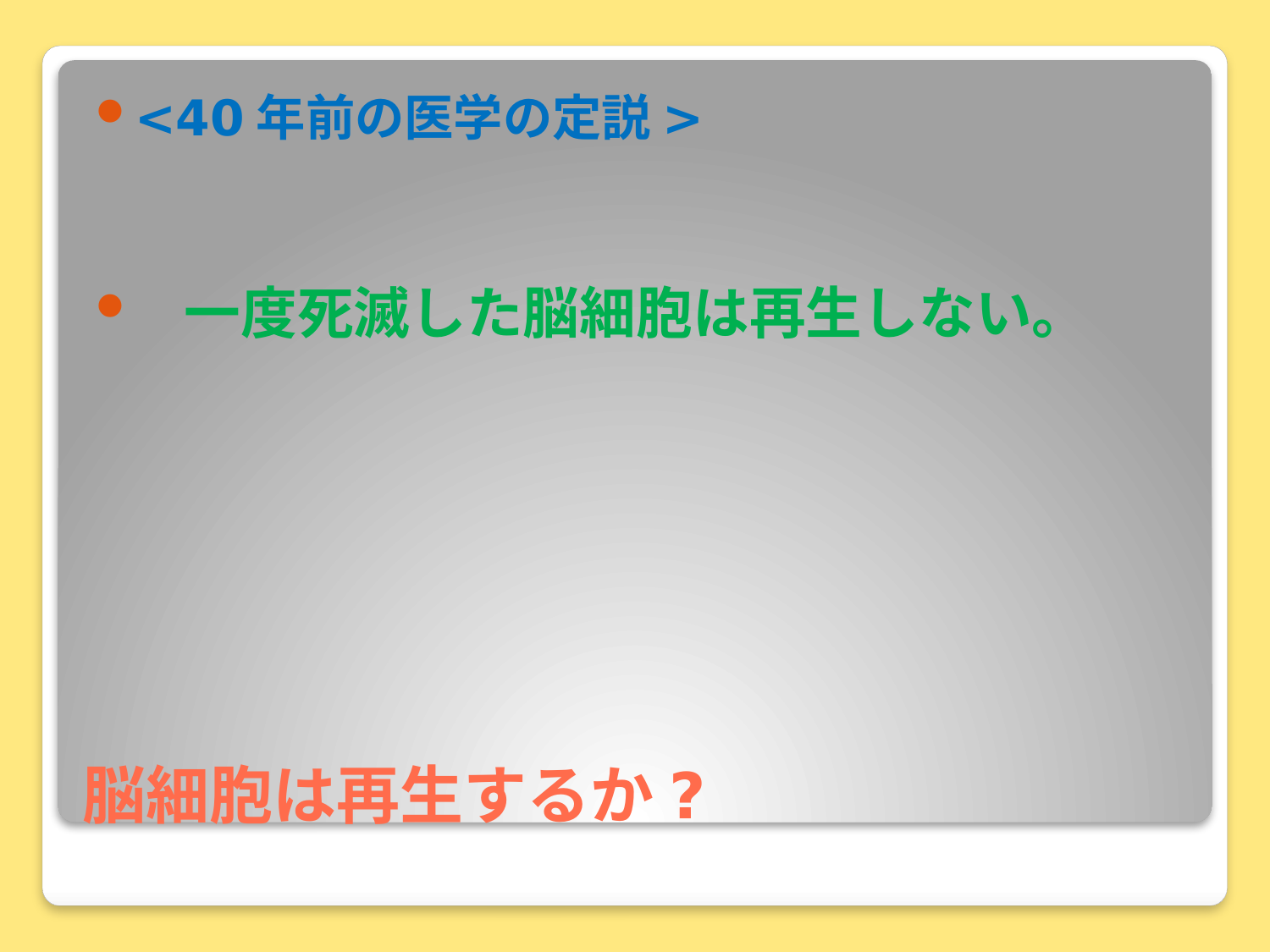

<40年前の医学の定説>

　一度死滅した脳細胞は再生しない。

# 脳細胞は再生するか?